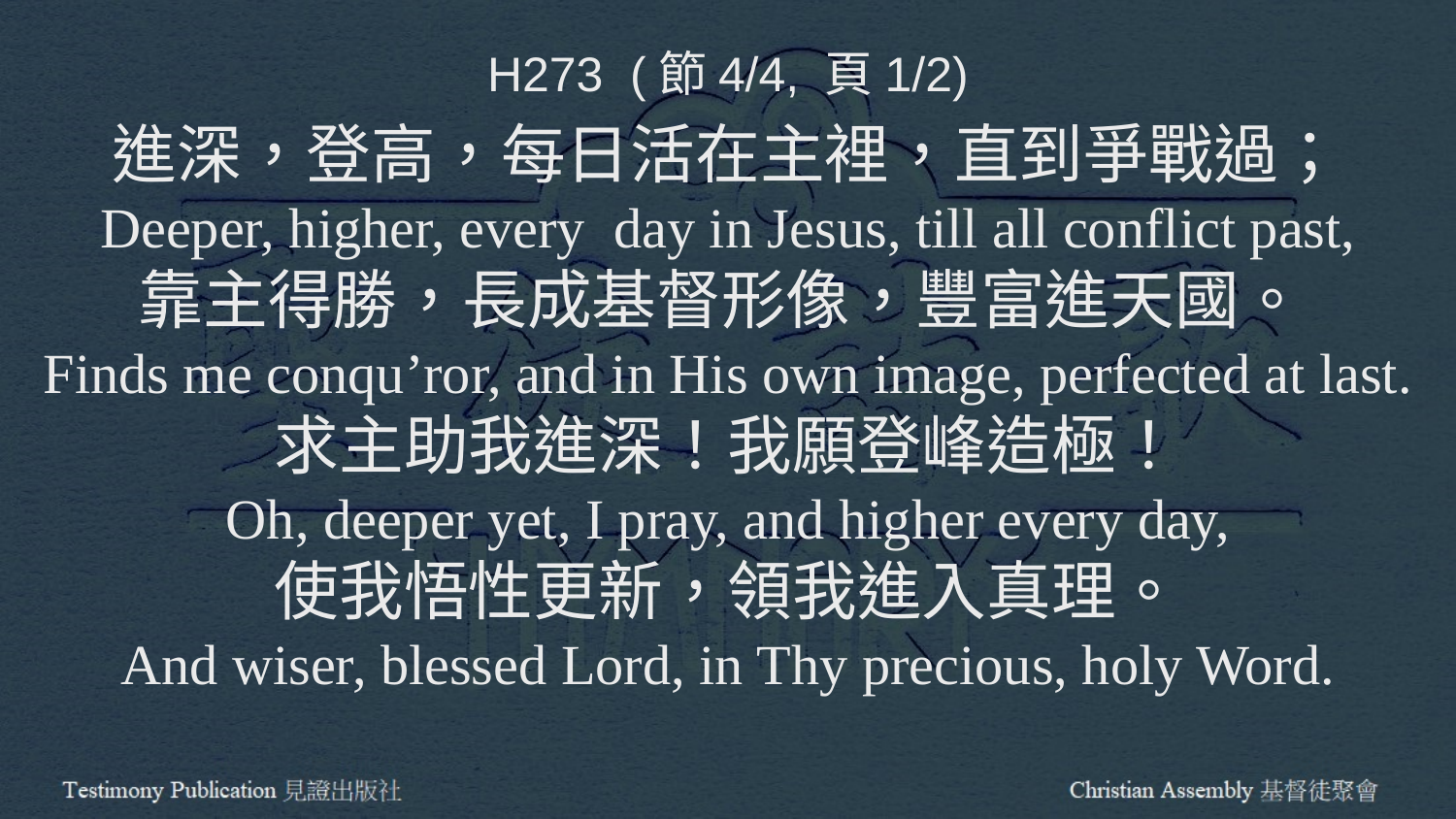

H273  (節4/4, 頁1/2)
進深，登高，每日活在主裡，直到爭戰過；
Deeper, higher, every  day in Jesus, till all conflict past,
靠主得勝，長成基督形像，豐富進天國。
Finds me conqu’ror, and in His own image, perfected at last.
求主助我進深！我願登峰造極！
Oh, deeper yet, I pray, and higher every day,
使我悟性更新，領我進入真理。
And wiser, blessed Lord, in Thy precious, holy Word.